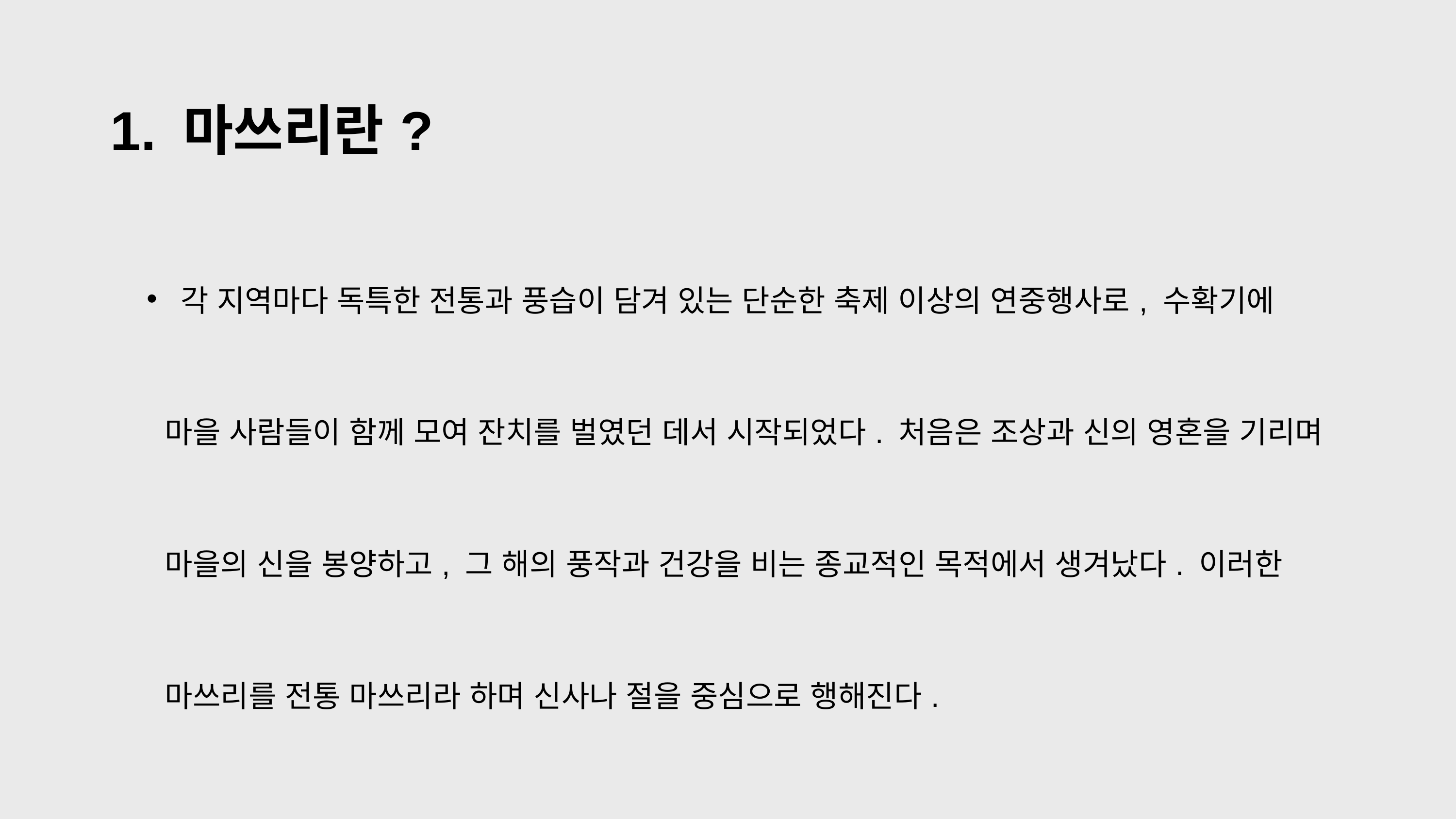

1. 마쓰리란?
 각 지역마다 독특한 전통과 풍습이 담겨 있는 단순한 축제 이상의 연중행사로, 수확기에 마을 사람들이 함께 모여 잔치를 벌였던 데서 시작되었다. 처음은 조상과 신의 영혼을 기리며 마을의 신을 봉양하고, 그 해의 풍작과 건강을 비는 종교적인 목적에서 생겨났다. 이러한 마쓰리를 전통 마쓰리라 하며 신사나 절을 중심으로 행해진다.